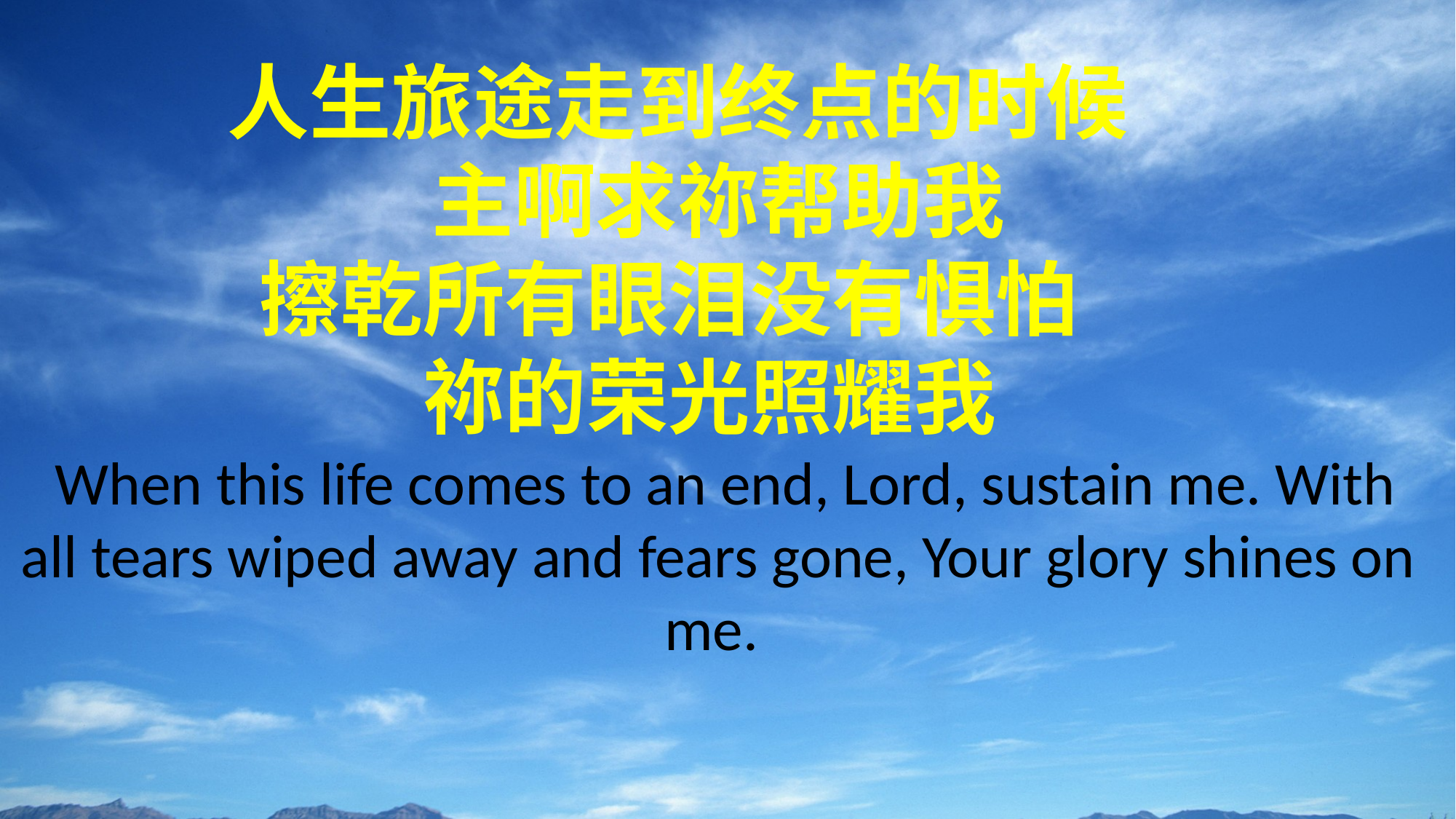

人生旅途走到终点的时候
主啊求祢帮助我
擦乾所有眼泪没有惧怕
祢的荣光照耀我
 When this life comes to an end, Lord, sustain me. With all tears wiped away and fears gone, Your glory shines on me.